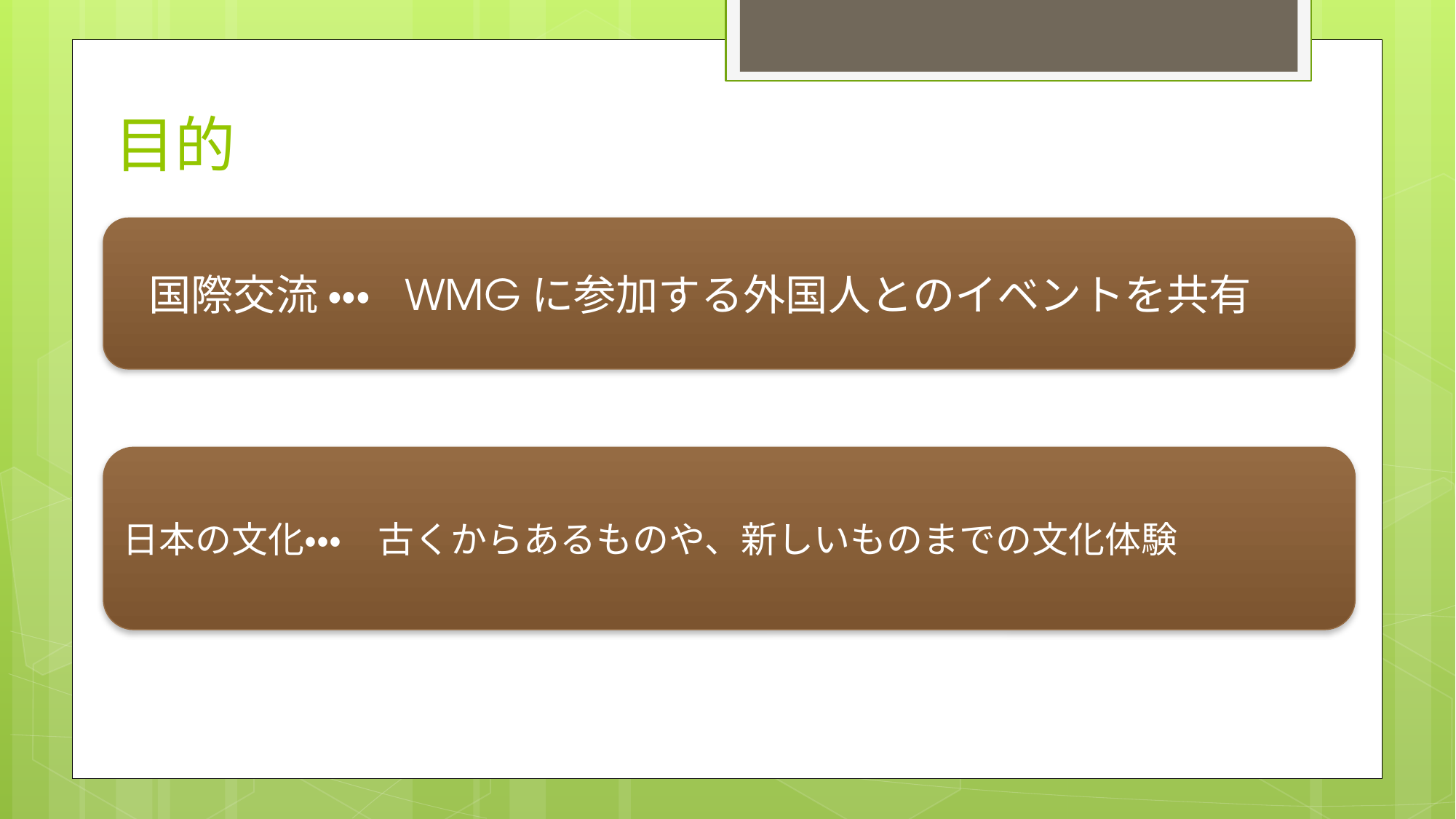

目的
　国際交流 ・・・　WMGに参加する外国人とのイベントを共有
日本の文化・・・　古くからあるものや、新しいものまでの文化体験